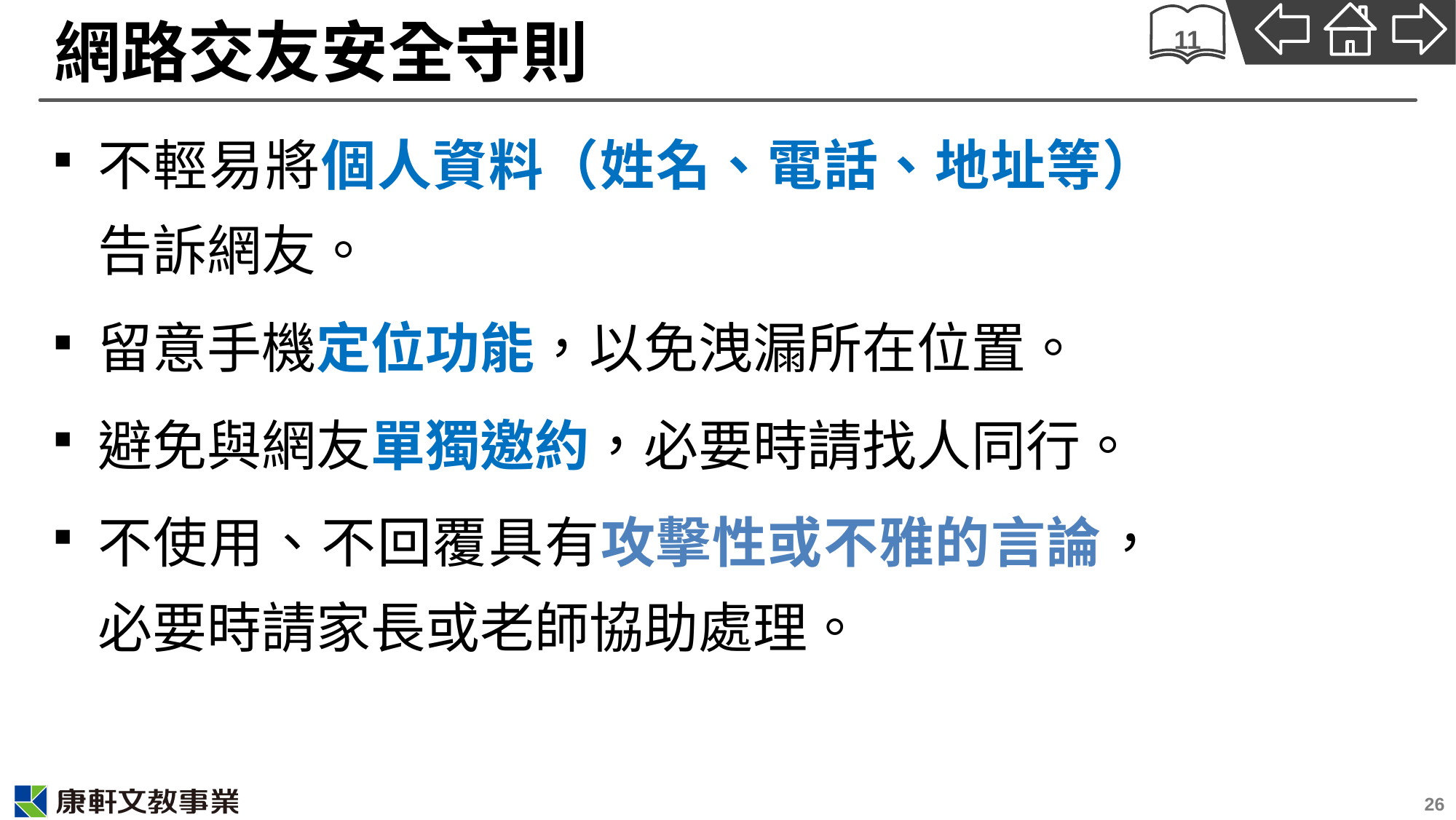

# 網路交友安全守則
11
不輕易將個人資料（姓名、電話、地址等）告訴網友。
留意手機定位功能，以免洩漏所在位置。
避免與網友單獨邀約，必要時請找人同行。
不使用、不回覆具有攻擊性或不雅的言論，必要時請家長或老師協助處理。

26